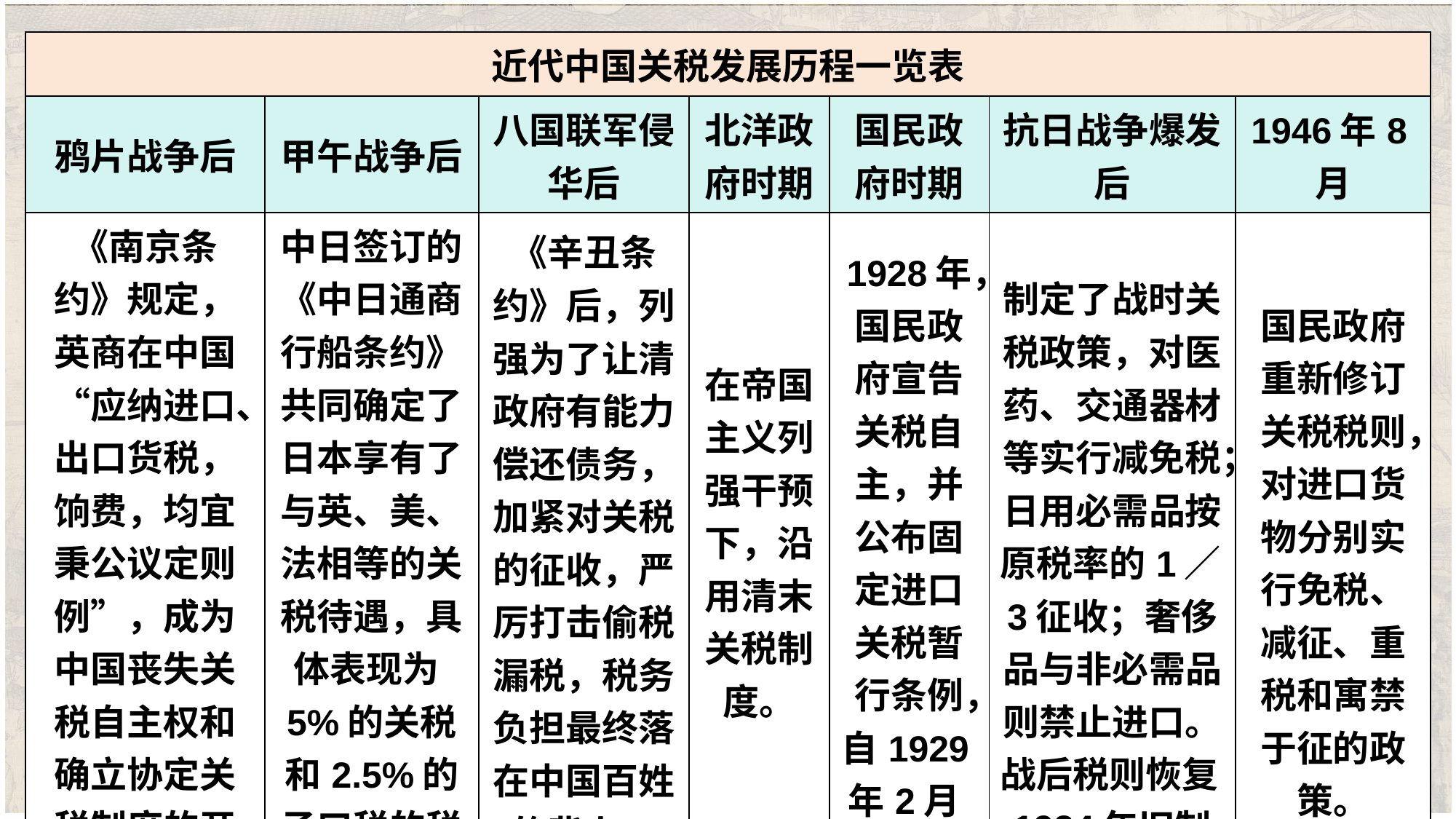

| 近代中国关税发展历程一览表 |  |  |  |  |  |  |
| --- | --- | --- | --- | --- | --- | --- |
| 鸦片战争后 | 甲午战争后 | 八国联军侵华后 | 北洋政府时期 | 国民政府时期 | 抗日战争爆发后 | 1946年8月 |
| 《南京条约》规定，英商在中国“应纳进口、出口货税，饷费，均宜秉公议定则例”，成为中国丧失关税自主权和确立协定关税制度的开端。 | 中日签订的《中日通商行船条约》共同确定了日本享有了与英、美、法相等的关税待遇，具体表现为5%的关税和2.5%的子口税的税率。 | 《辛丑条约》后，列强为了让清政府有能力偿还债务，加紧对关税的征收，严厉打击偷税漏税，税务负担最终落在中国百姓的背上。 | 在帝国主义列强干预下，沿用清末关税制度。 | 1928年，国民政府宣告关税自主，并公布固定进口关税暂行条例，自1929年2月1日施行。 | 制定了战时关税政策，对医药、交通器材等实行减免税；日用必需品按原税率的1／3征收；奢侈品与非必需品则禁止进口。战后税则恢复1934年旧制。 | 国民政府重新修订关税税则，对进口货物分别实行免税、减征、重税和寓禁于征的政策。 |